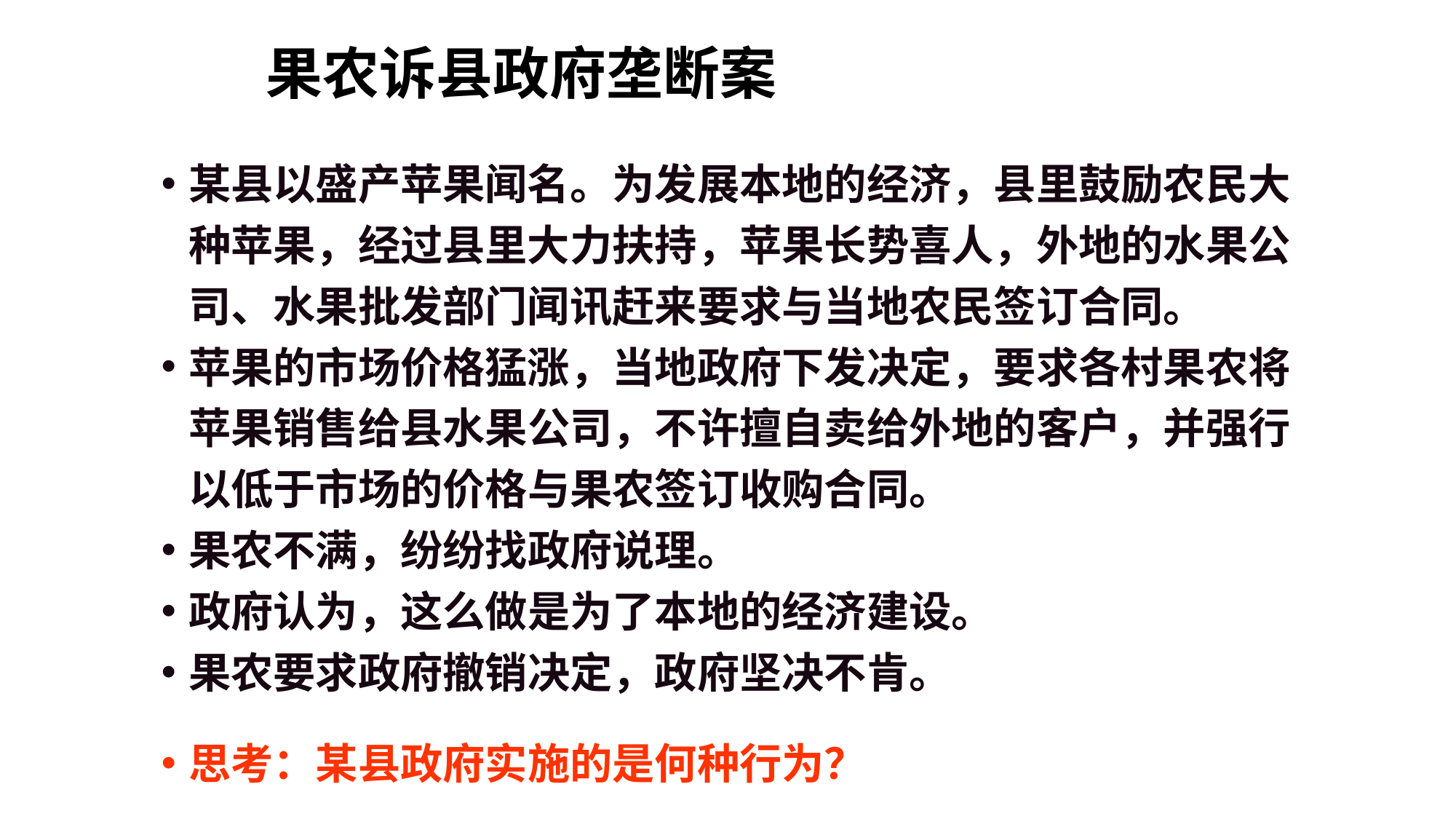

# 果农诉县政府垄断案
某县以盛产苹果闻名。为发展本地的经济，县里鼓励农民大种苹果，经过县里大力扶持，苹果长势喜人，外地的水果公司、水果批发部门闻讯赶来要求与当地农民签订合同。
苹果的市场价格猛涨，当地政府下发决定，要求各村果农将苹果销售给县水果公司，不许擅自卖给外地的客户，并强行以低于市场的价格与果农签订收购合同。
果农不满，纷纷找政府说理。
政府认为，这么做是为了本地的经济建设。
果农要求政府撤销决定，政府坚决不肯。

思考：某县政府实施的是何种行为？